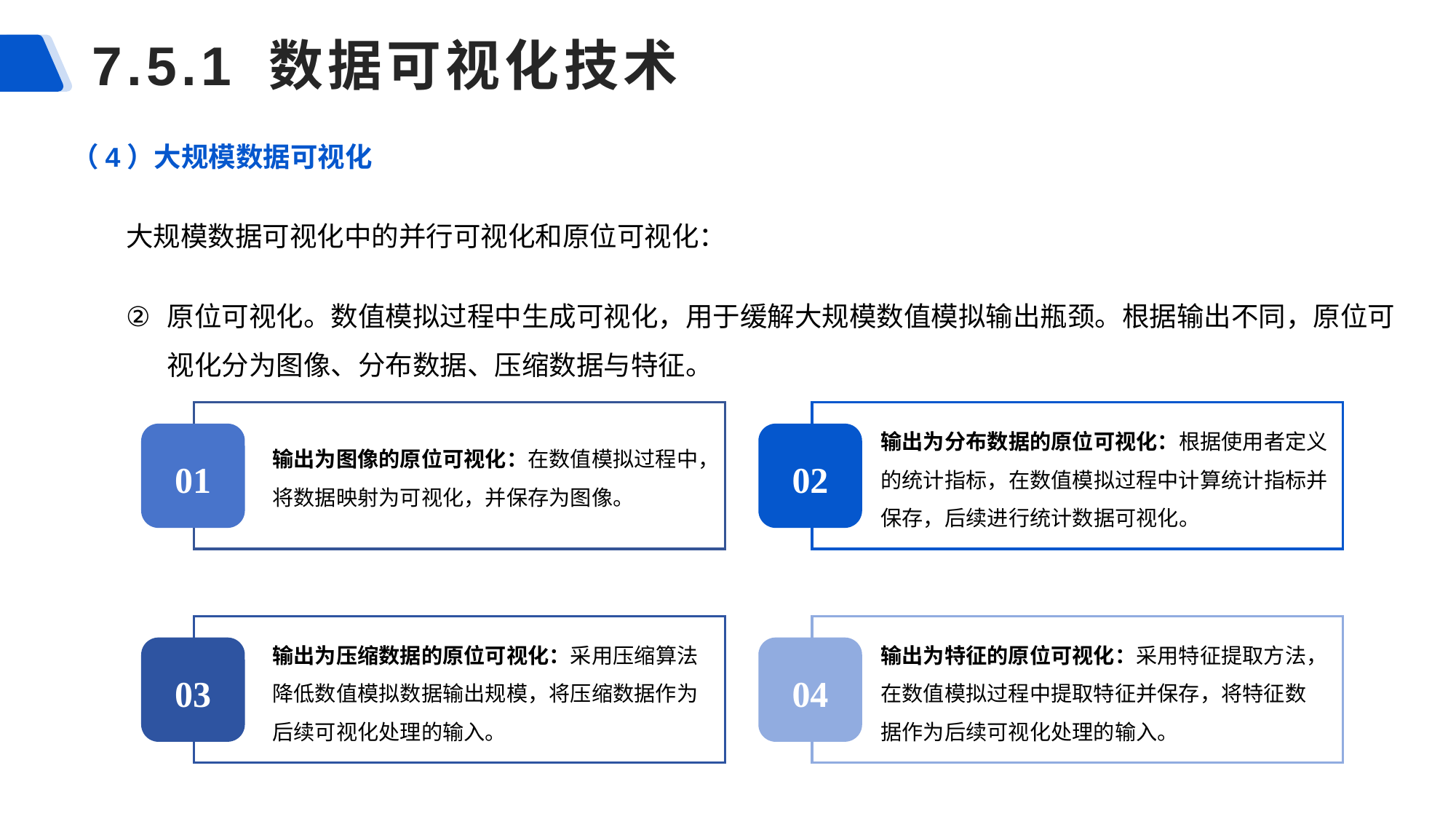

# 7.5.1 数据可视化技术
（4）大规模数据可视化
大规模数据可视化中的并行可视化和原位可视化：
原位可视化。数值模拟过程中生成可视化，用于缓解大规模数值模拟输出瓶颈。根据输出不同，原位可视化分为图像、分布数据、压缩数据与特征。
输出为分布数据的原位可视化：根据使用者定义的统计指标，在数值模拟过程中计算统计指标并保存，后续进行统计数据可视化。

输出为图像的原位可视化：在数值模拟过程中，将数据映射为可视化，并保存为图像。

01
02

输出为压缩数据的原位可视化：采用压缩算法降低数值模拟数据输出规模，将压缩数据作为后续可视化处理的输入。

输出为特征的原位可视化：采用特征提取方法，在数值模拟过程中提取特征并保存，将特征数据作为后续可视化处理的输入。
03
04